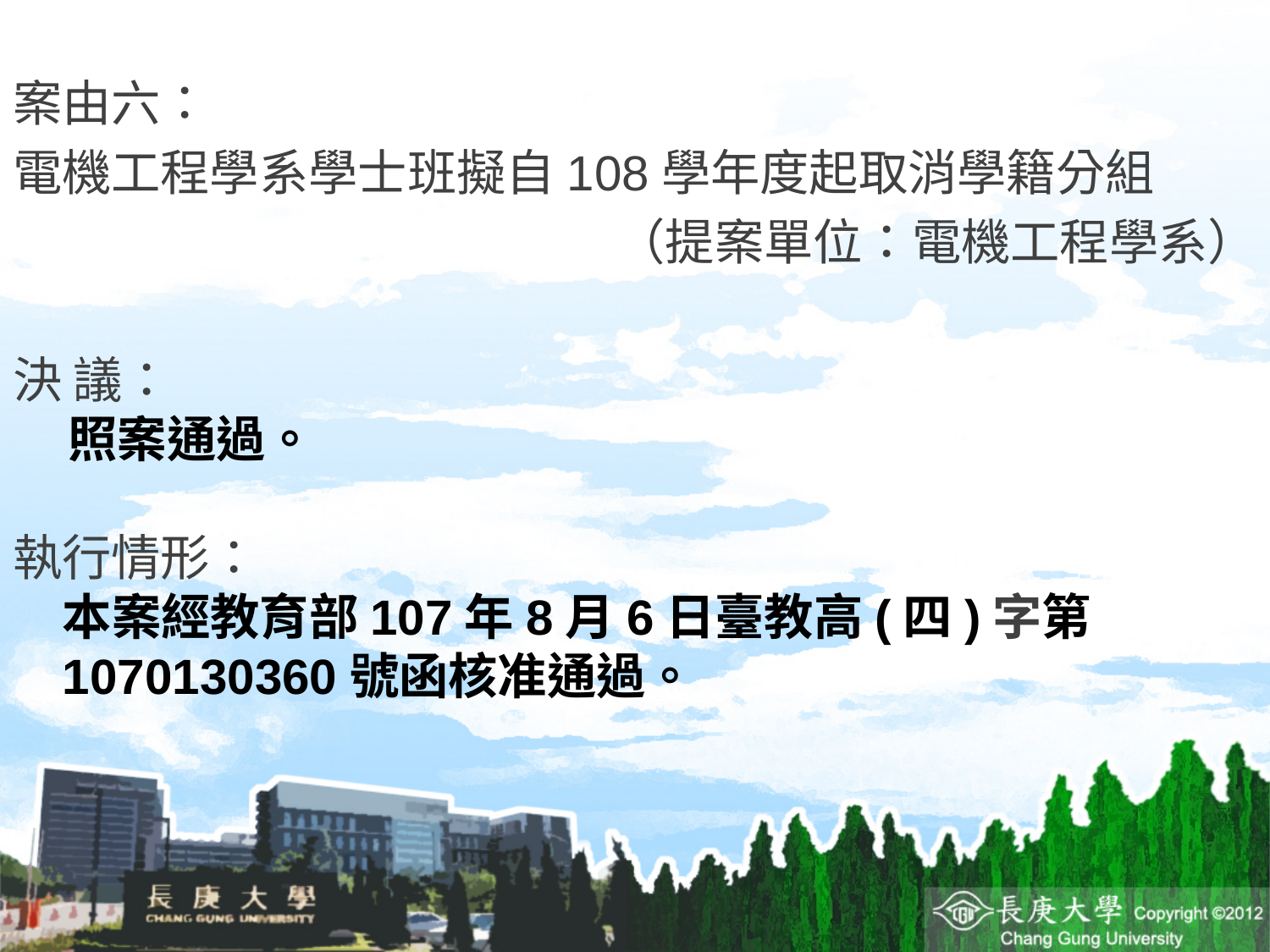

案由六：
電機工程學系學士班擬自108學年度起取消學籍分組
                                        （提案單位：電機工程學系）

決 議：
照案通過。

執行情形：
本案經教育部107年8月6日臺教高(四)字第1070130360號函核准通過。